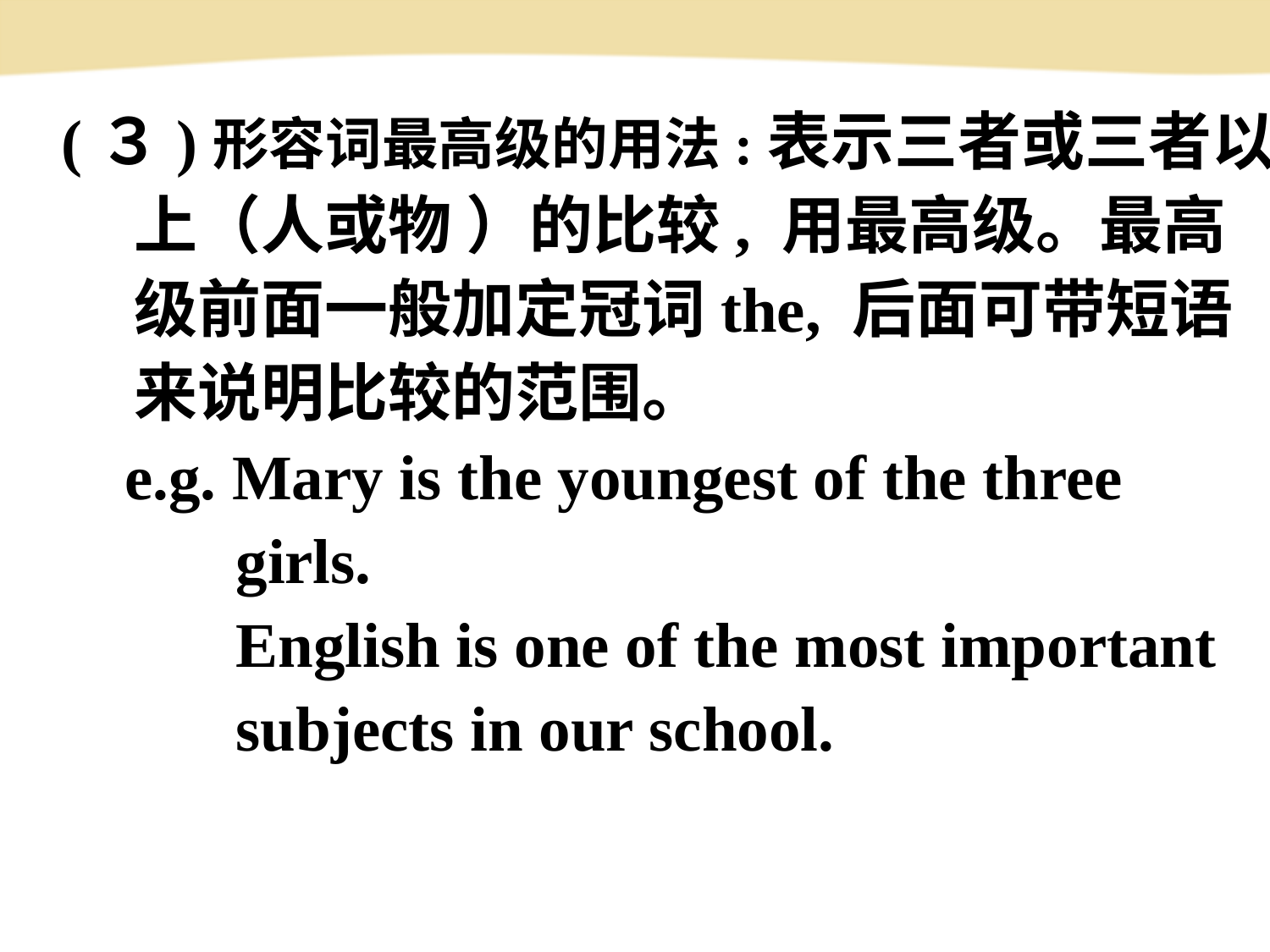

(３)形容词最高级的用法:表示三者或三者以
    上（人或物 ）的比较, 用最高级。最高
    级前面一般加定冠词the, 后面可带短语
    来说明比较的范围。
    e.g. Mary is the youngest of the three
           girls.
           English is one of the most important
           subjects in our school.